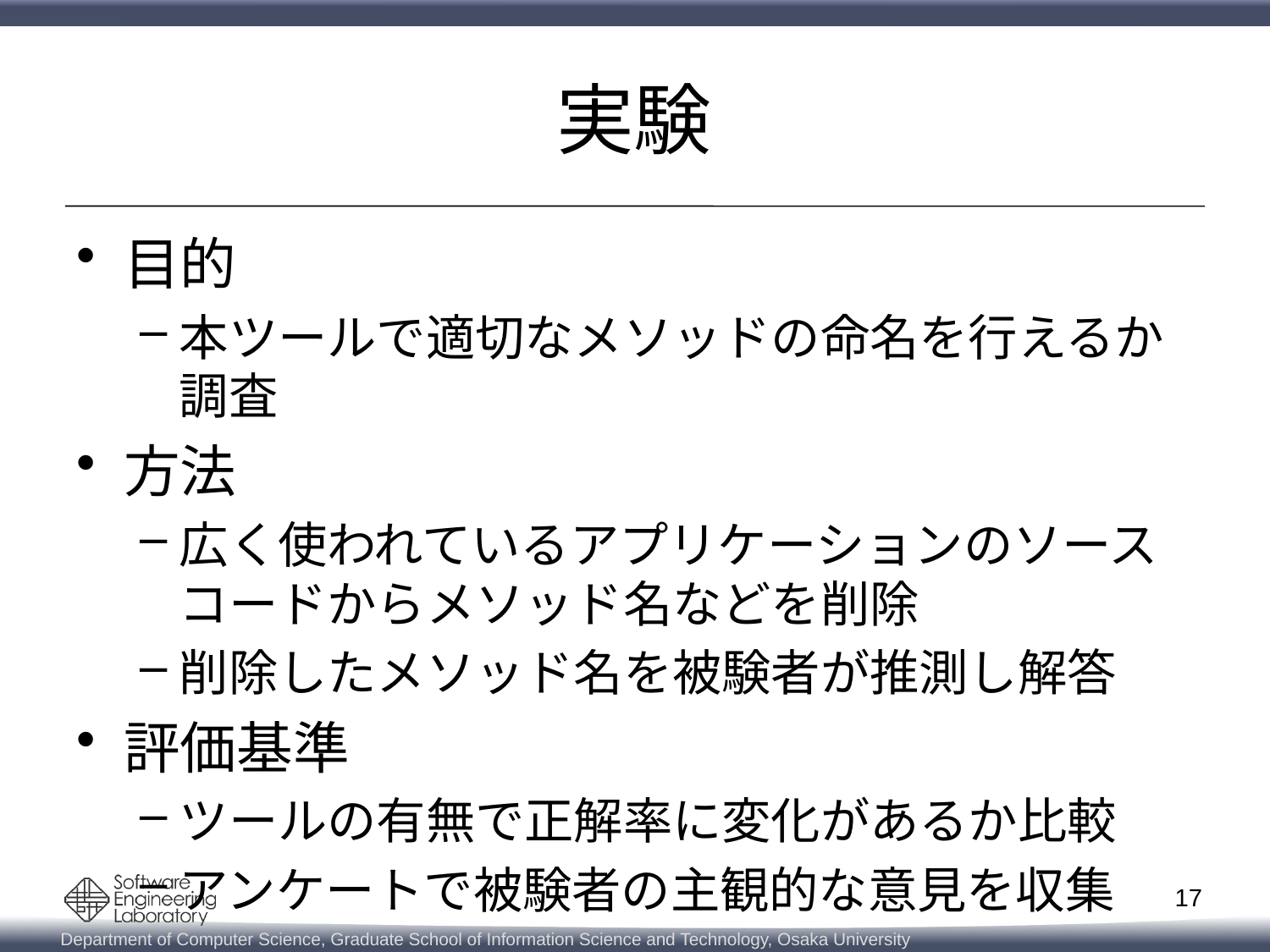

# 実験
目的
本ツールで適切なメソッドの命名を行えるか調査
方法
広く使われているアプリケーションのソースコードからメソッド名などを削除
削除したメソッド名を被験者が推測し解答
評価基準
ツールの有無で正解率に変化があるか比較
アンケートで被験者の主観的な意見を収集
17